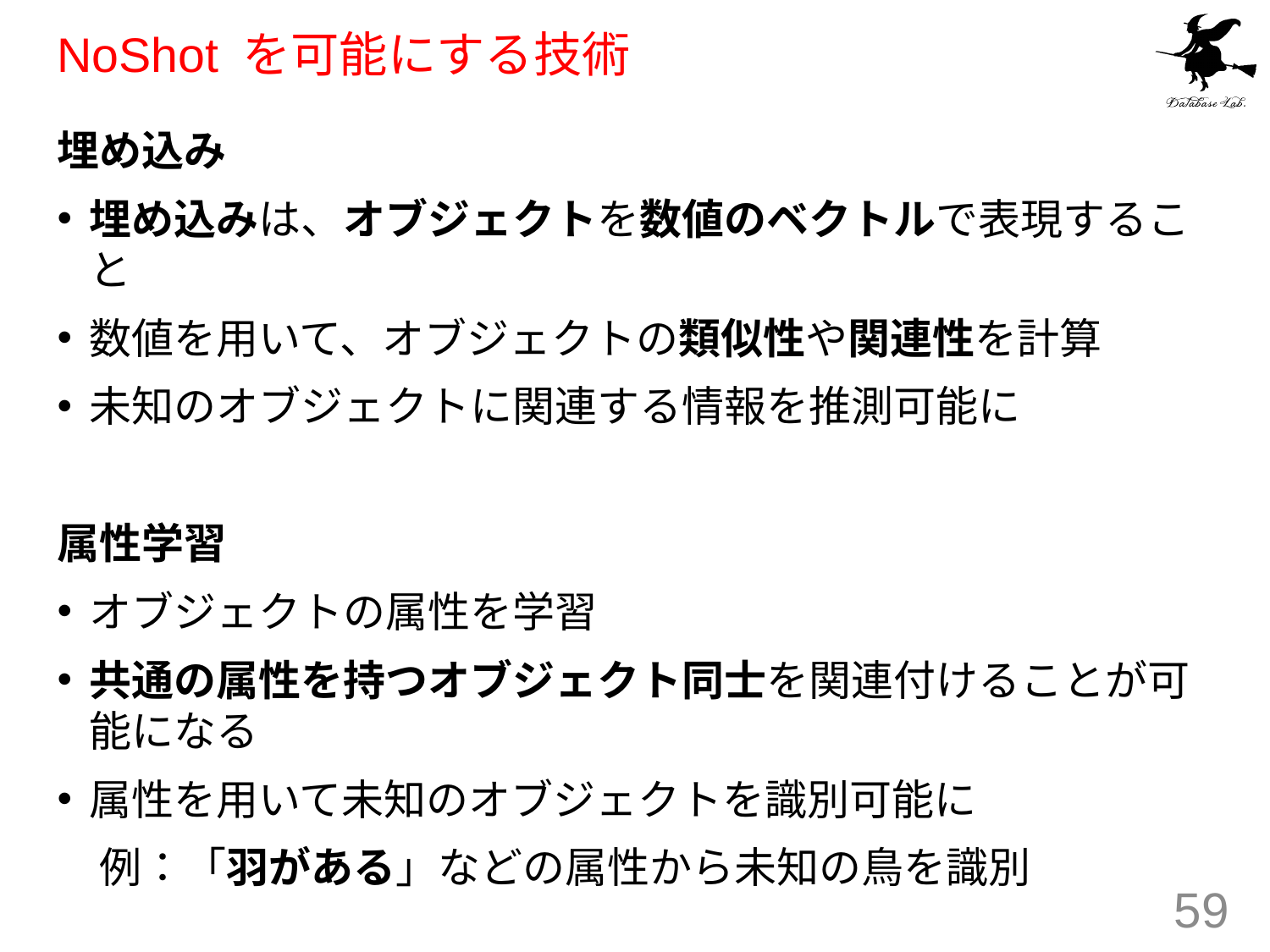

# NoShot を可能にする技術
埋め込み
埋め込みは、オブジェクトを数値のベクトルで表現すること
数値を用いて、オブジェクトの類似性や関連性を計算
未知のオブジェクトに関連する情報を推測可能に

属性学習
オブジェクトの属性を学習
共通の属性を持つオブジェクト同士を関連付けることが可能になる
属性を用いて未知のオブジェクトを識別可能に
　例：「羽がある」などの属性から未知の鳥を識別
59